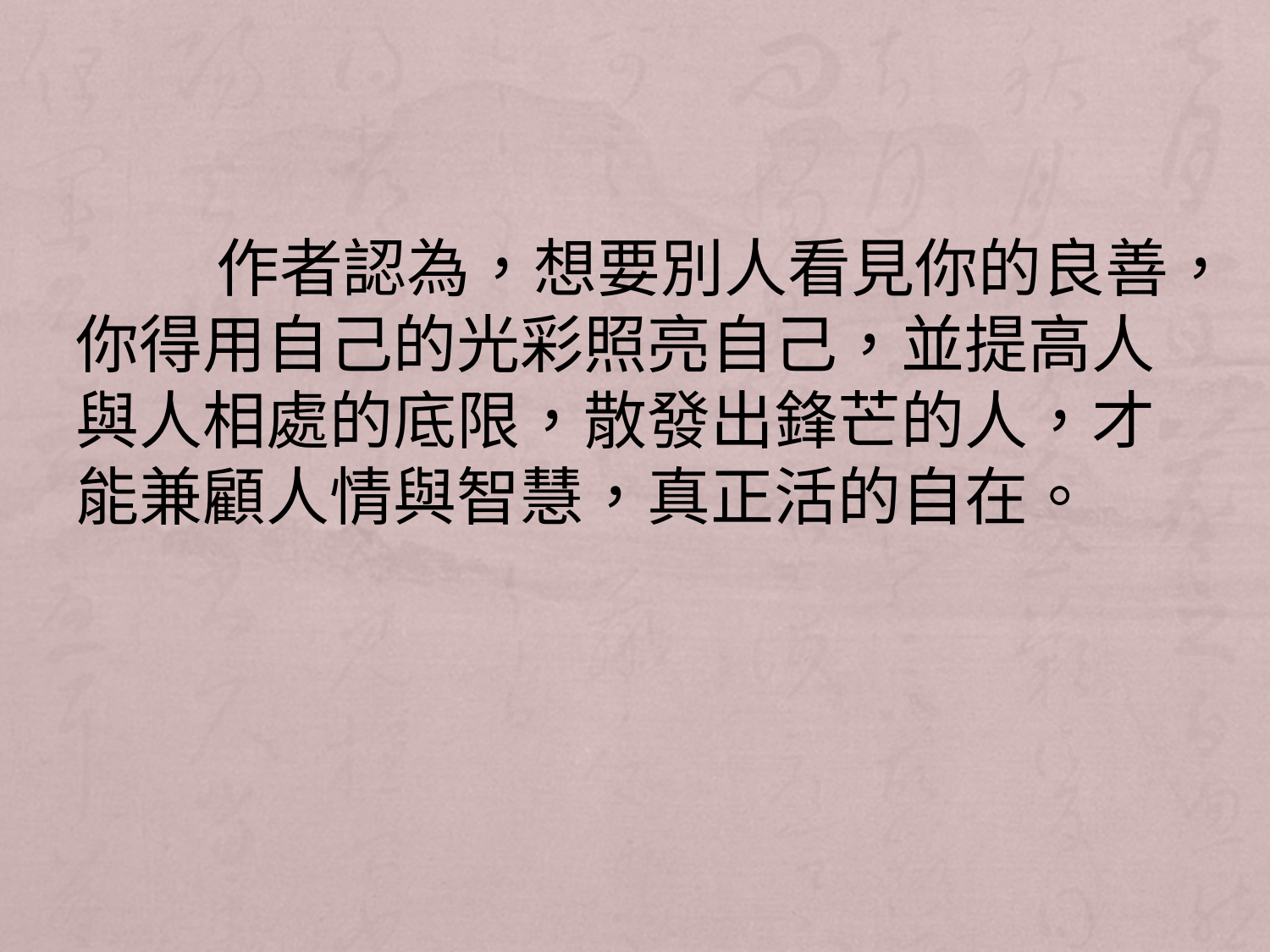

#
          作者認為，想要別人看見你的良善，你得用自己的光彩照亮自己，並提高人與人相處的底限，散發出鋒芒的人，才能兼顧人情與智慧，真正活的自在。